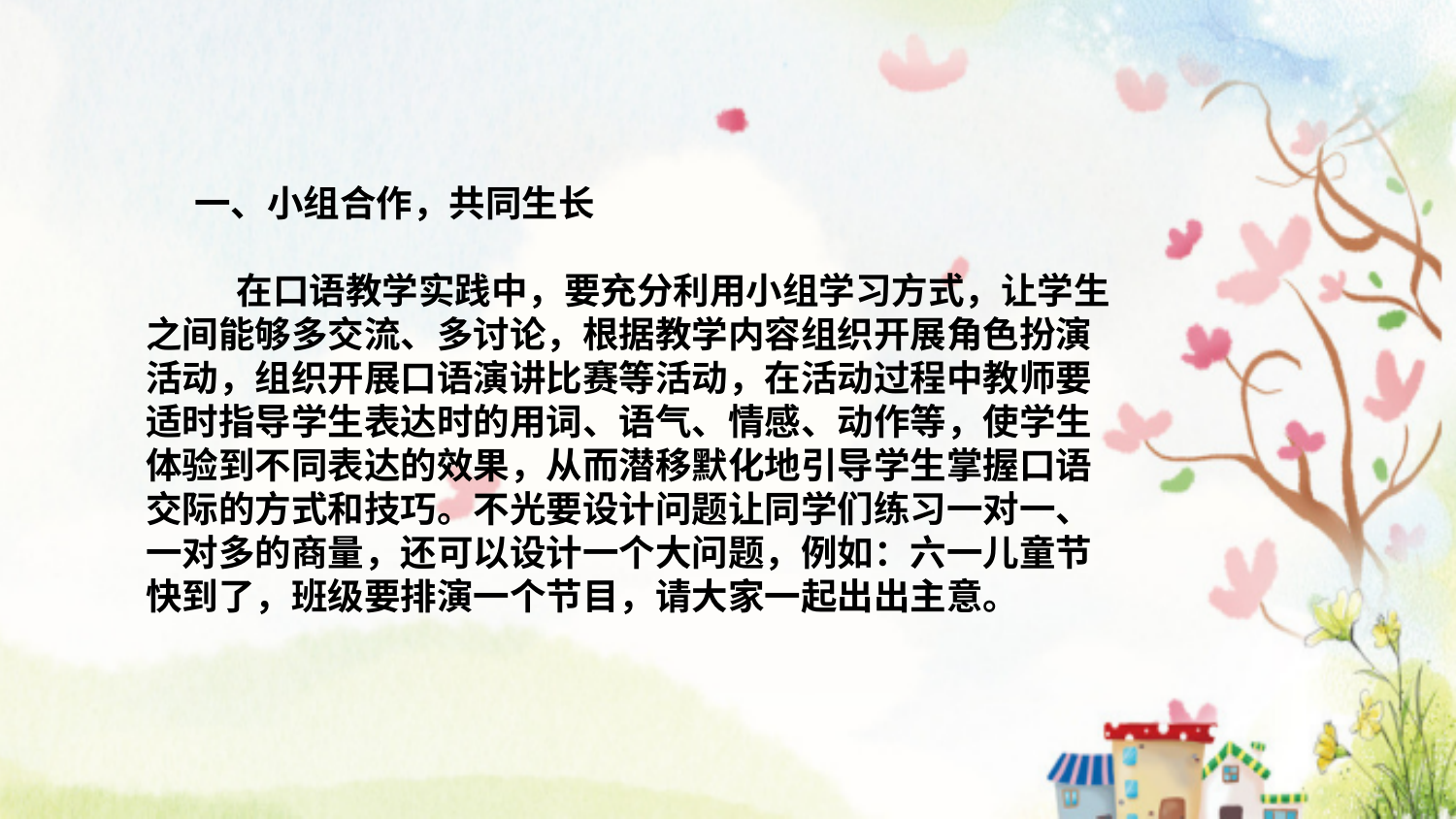

一、小组合作，共同生长
    在口语教学实践中，要充分利用小组学习方式，让学生之间能够多交流、多讨论，根据教学内容组织开展角色扮演活动，组织开展口语演讲比赛等活动，在活动过程中教师要适时指导学生表达时的用词、语气、情感、动作等，使学生体验到不同表达的效果，从而潜移默化地引导学生掌握口语交际的方式和技巧。不光要设计问题让同学们练习一对一、一对多的商量，还可以设计一个大问题，例如：六一儿童节快到了，班级要排演一个节目，请大家一起出出主意。